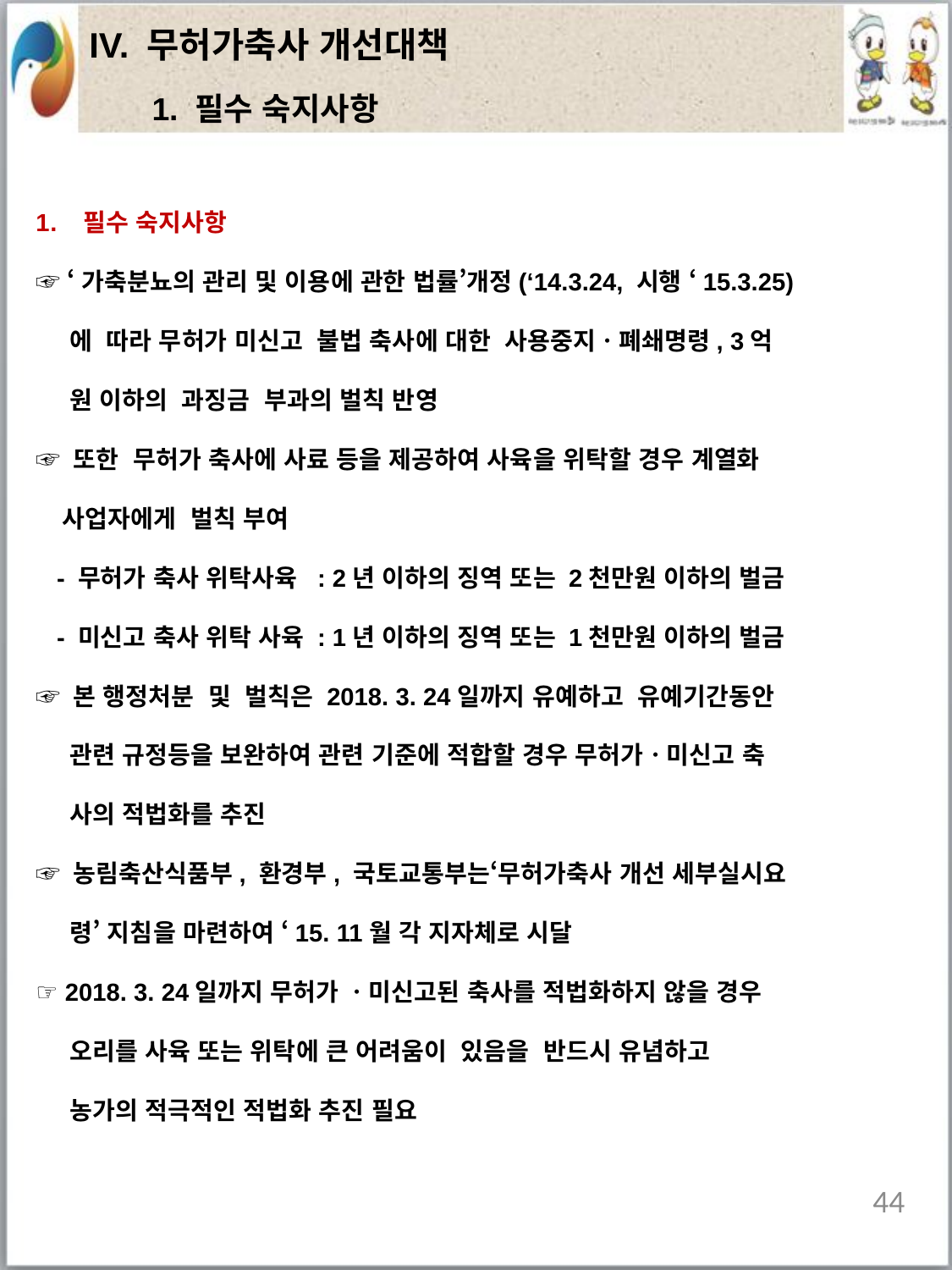

| IV. 무허가축사 개선대책 |
| --- |
1. 필수 숙지사항

필수 숙지사항
☞ ‘가축분뇨의 관리 및 이용에 관한 법률’개정(‘14.3.24, 시행 ‘15.3.25)
    에  따라 무허가 미신고  불법 축사에 대한  사용중지ㆍ폐쇄명령, 3억
    원 이하의  과징금  부과의 벌칙 반영
☞ 또한  무허가 축사에 사료 등을 제공하여 사육을 위탁할 경우 계열화
   사업자에게  벌칙 부여
   - 무허가 축사 위탁사육  : 2년 이하의 징역 또는 2천만원 이하의 벌금
   - 미신고 축사 위탁 사육 : 1년 이하의 징역 또는 1천만원 이하의 벌금
☞ 본 행정처분  및  벌칙은 2018. 3. 24일까지 유예하고  유예기간동안
    관련 규정등을 보완하여 관련 기준에 적합할 경우 무허가ㆍ미신고 축
    사의 적법화를 추진
☞ 농림축산식품부, 환경부, 국토교통부는‘무허가축사 개선 세부실시요
    령’ 지침을 마련하여 ‘15. 11월 각 지자체로 시달
☞ 2018. 3. 24일까지 무허가 ㆍ미신고된 축사를 적법화하지 않을 경우
    오리를 사육 또는 위탁에 큰 어려움이  있음을  반드시 유념하고
    농가의 적극적인 적법화 추진 필요
44